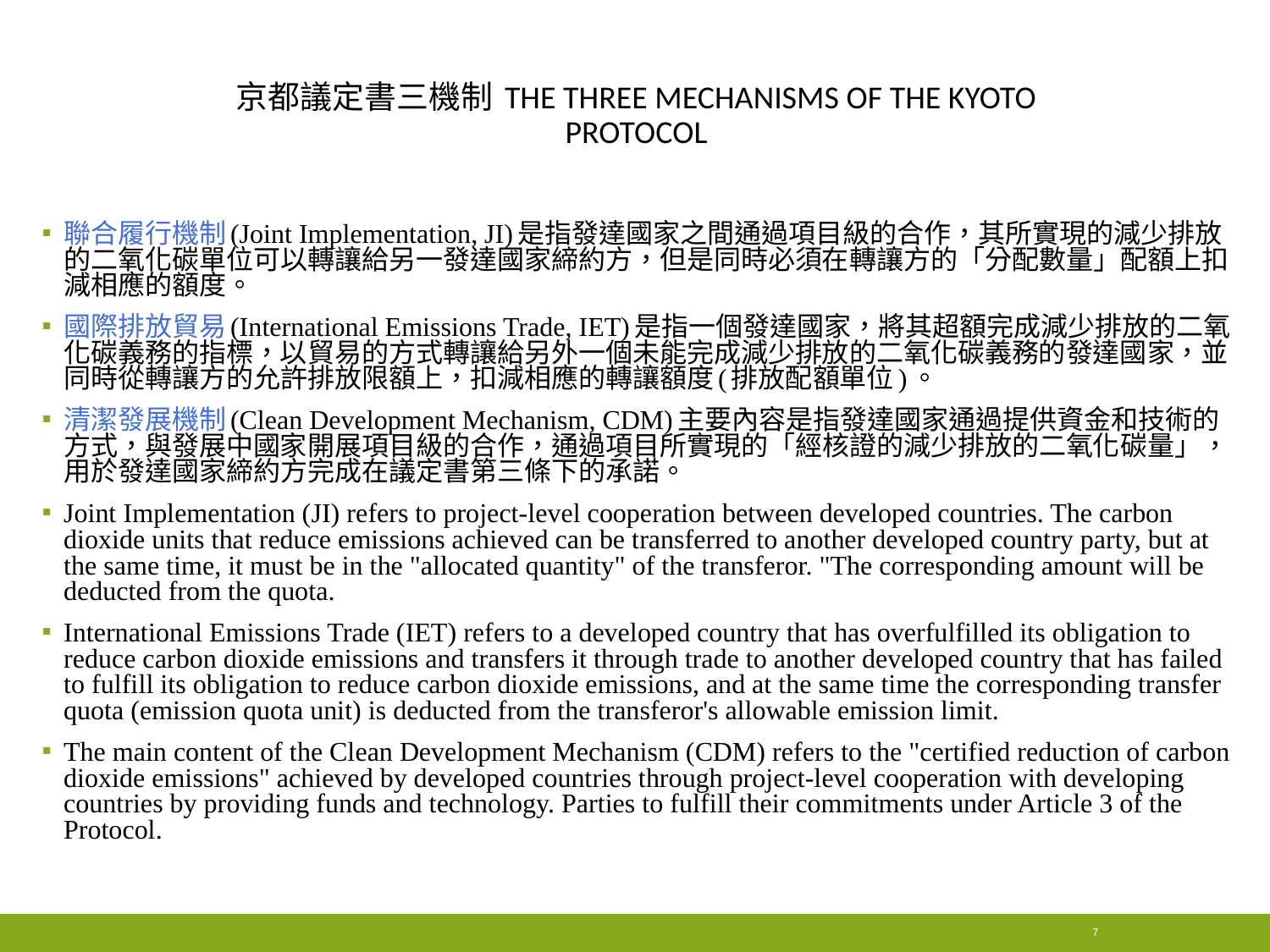

# 京都議定書三機制 The three mechanisms of the Kyoto Protocol
聯合履行機制(Joint Implementation, JI)是指發達國家之間通過項目級的合作，其所實現的減少排放的二氧化碳單位可以轉讓給另一發達國家締約方，但是同時必須在轉讓方的「分配數量」配額上扣減相應的額度。
國際排放貿易(International Emissions Trade, IET)是指一個發達國家，將其超額完成減少排放的二氧化碳義務的指標，以貿易的方式轉讓給另外一個未能完成減少排放的二氧化碳義務的發達國家，並同時從轉讓方的允許排放限額上，扣減相應的轉讓額度(排放配額單位)。
清潔發展機制(Clean Development Mechanism, CDM)主要內容是指發達國家通過提供資金和技術的方式，與發展中國家開展項目級的合作，通過項目所實現的「經核證的減少排放的二氧化碳量」，用於發達國家締約方完成在議定書第三條下的承諾。
Joint Implementation (JI) refers to project-level cooperation between developed countries. The carbon dioxide units that reduce emissions achieved can be transferred to another developed country party, but at the same time, it must be in the "allocated quantity" of the transferor. "The corresponding amount will be deducted from the quota.
International Emissions Trade (IET) refers to a developed country that has overfulfilled its obligation to reduce carbon dioxide emissions and transfers it through trade to another developed country that has failed to fulfill its obligation to reduce carbon dioxide emissions, and at the same time the corresponding transfer quota (emission quota unit) is deducted from the transferor's allowable emission limit.
The main content of the Clean Development Mechanism (CDM) refers to the "certified reduction of carbon dioxide emissions" achieved by developed countries through project-level cooperation with developing countries by providing funds and technology. Parties to fulfill their commitments under Article 3 of the Protocol.
7